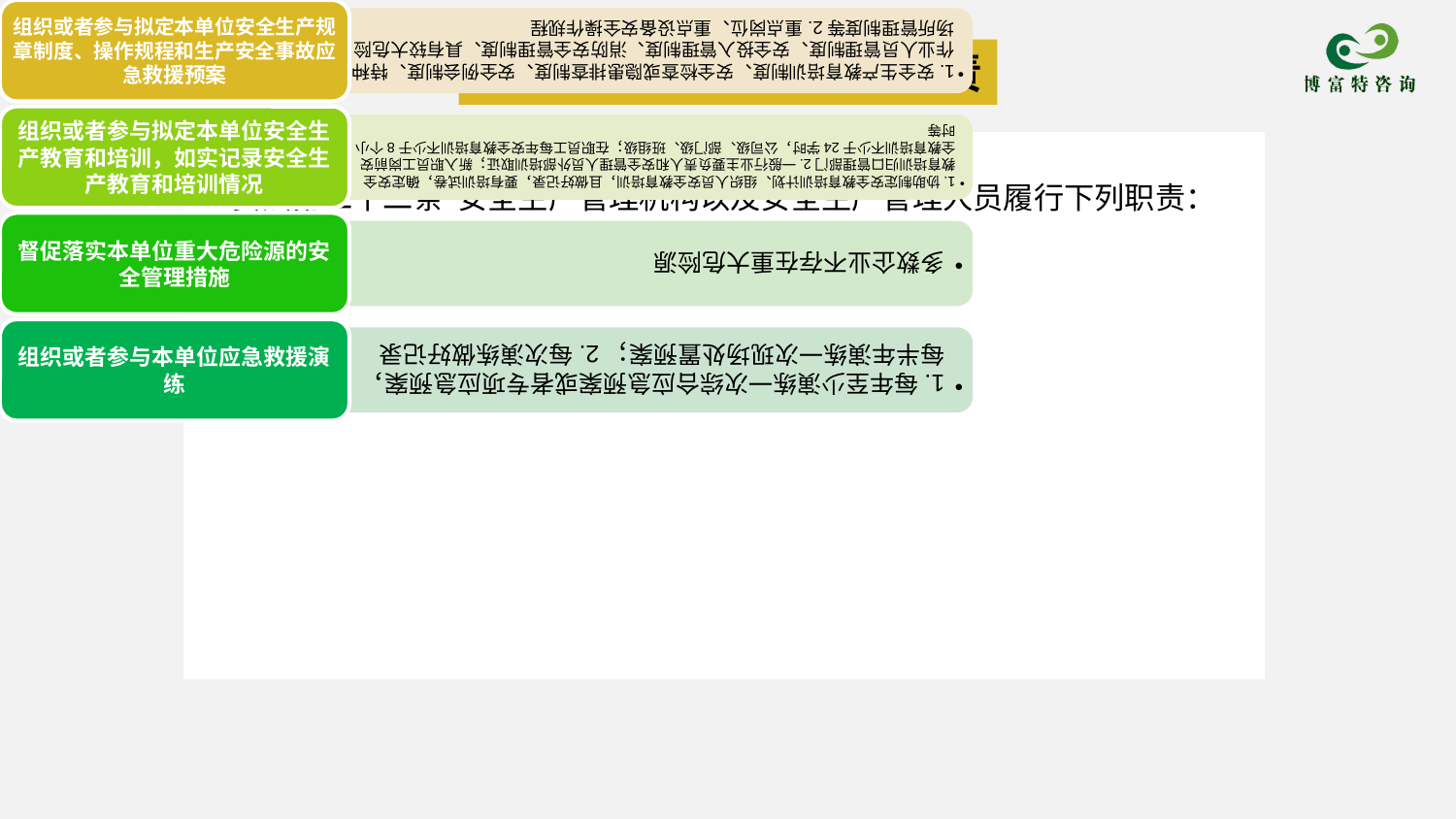

安全生产管理人员履行职责

安法第二十二条  安全生产管理机构以及安全生产管理人员履行下列职责：
1.安全生产教育培训制度、安全检查或隐患排查制度、安全例会制度、特种作业人员管理制度、安全投入管理制度、消防安全管理制度、具有较大危险场所管理制度等2.重点岗位、重点设备安全操作规程
组织或者参与拟定本单位安全生产规章制度、操作规程和生产安全事故应急救援预案
1.协助制定安全教育培训计划、组织人员安全教育培训，且做好记录，要有培训试卷，确定安全教育培训归口管理部门2.一般行业主要负责人和安全管理人员外部培训取证；新入职员工岗前安全教育培训不少于24学时，公司级、部门级、班组级；在职员工每年安全教育培训不少于8个小时等
组织或者参与拟定本单位安全生产教育和培训，如实记录安全生产教育和培训情况
多数企业不存在重大危险源
督促落实本单位重大危险源的安全管理措施
1.每年至少演练一次综合应急预案或者专项应急预案，每半年演练一次现场处置预案；2.每次演练做好记录
组织或者参与本单位应急救援演练